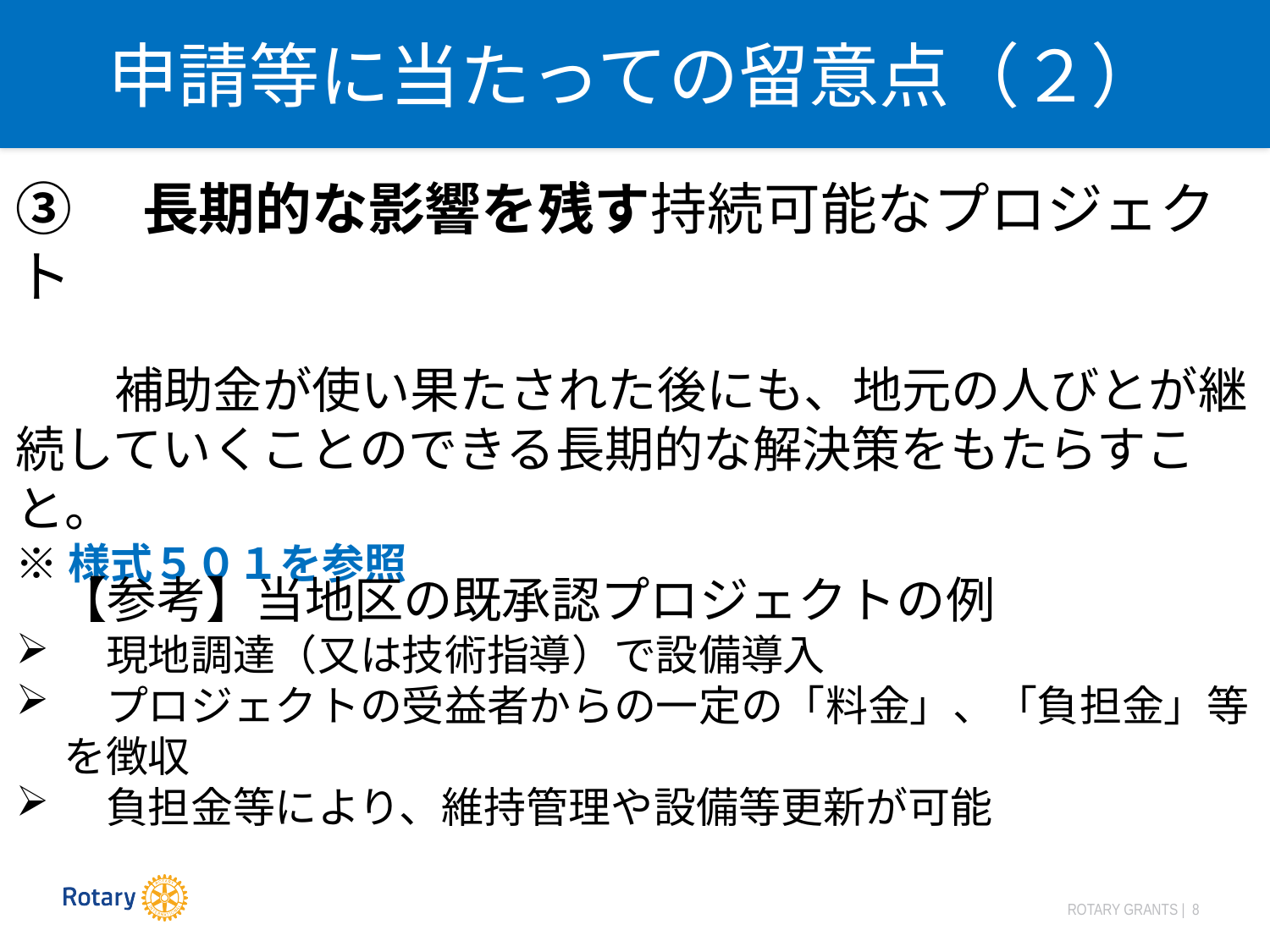

申請等に当たっての留意点（２）

③　長期的な影響を残す持続可能なプロジェクト

　　補助金が使い果たされた後にも、地元の人びとが継続していくことのできる長期的な解決策をもたらすこと。
※様式５０１を参照

　【参考】当地区の既承認プロジェクトの例
　現地調達（又は技術指導）で設備導入
　プロジェクトの受益者からの一定の「料金」、「負担金」等を徴収
　負担金等により、維持管理や設備等更新が可能